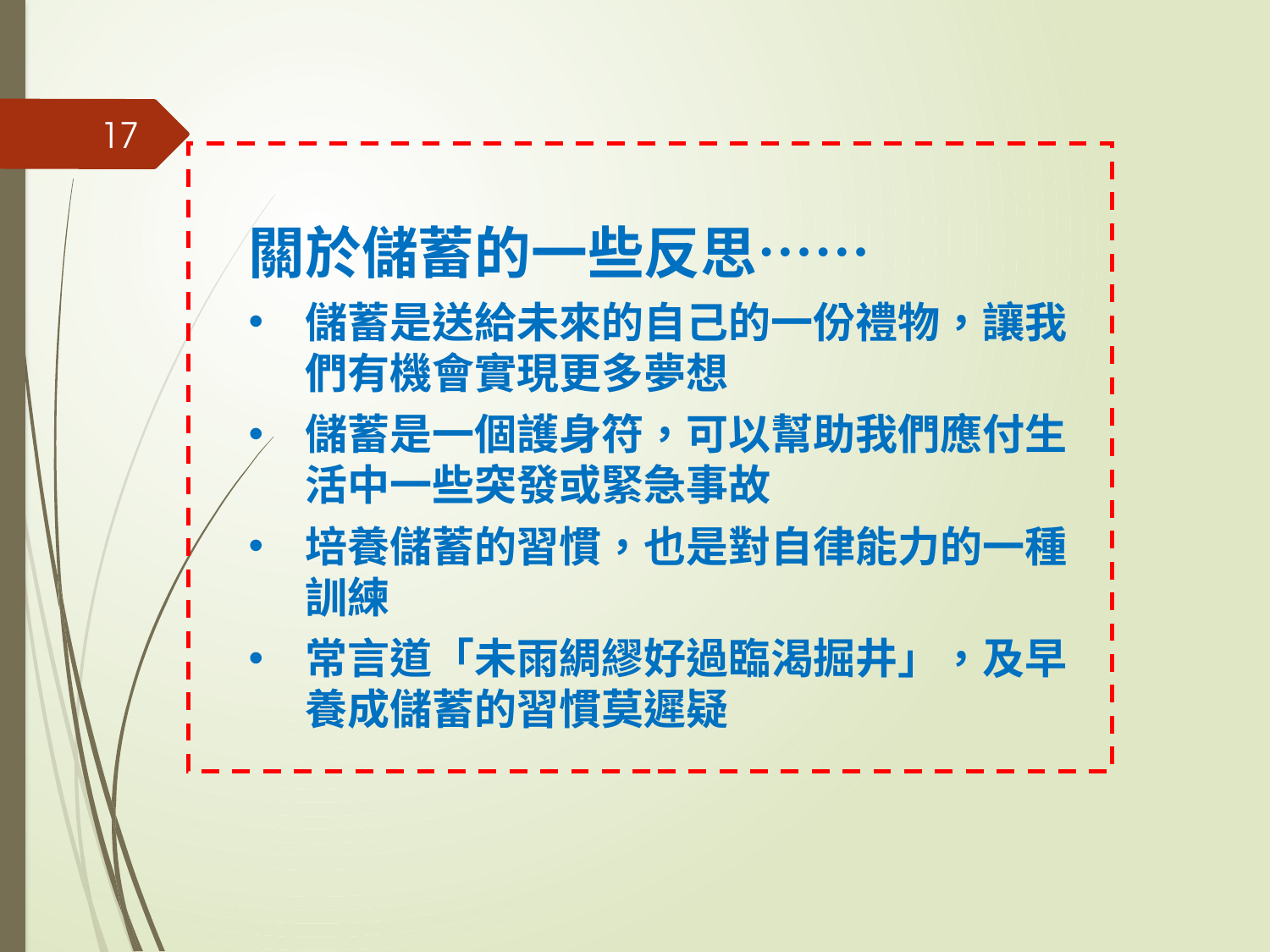

17
關於儲蓄的一些反思……
儲蓄是送給未來的自己的一份禮物，讓我們有機會實現更多夢想
儲蓄是一個護身符，可以幫助我們應付生活中一些突發或緊急事故
培養儲蓄的習慣，也是對自律能力的一種訓練
常言道「未雨綢繆好過臨渴掘井」，及早養成儲蓄的習慣莫遲疑